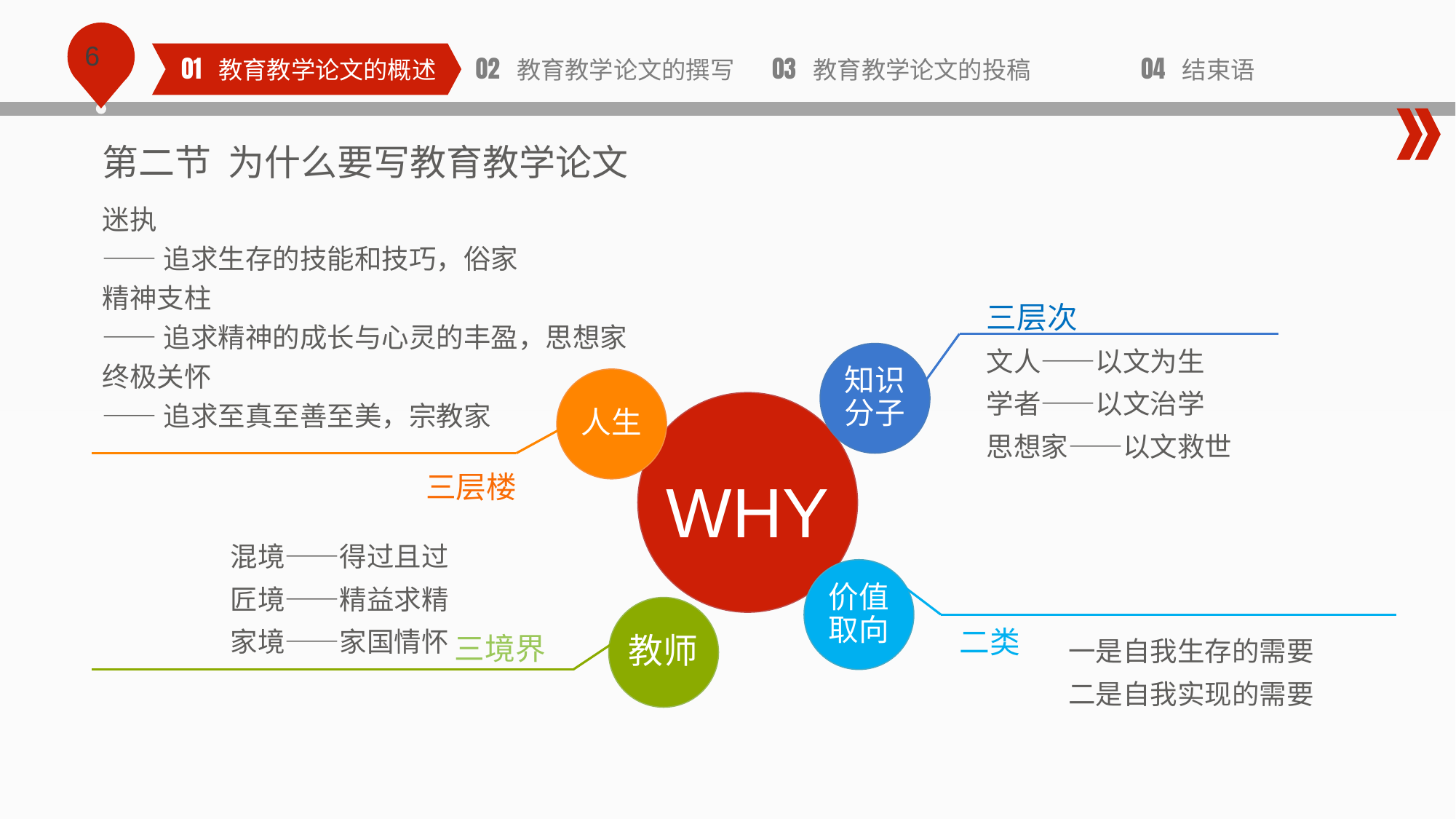

01  教育教学论文的概述
02  教育教学论文的撰写
03  教育教学论文的投稿
04  结束语
第二节  为什么要写教育教学论文
迷执
——追求生存的技能和技巧，俗家
精神支柱
——追求精神的成长与心灵的丰盈，思想家
终极关怀
——追求至真至善至美，宗教家
三层次
文人——以文为生
学者——以文治学
思想家——以文救世

知识分子

人生

WHY

价值取向

教师

三层楼
混境——得过且过
匠境——精益求精
家境——家国情怀

三境界
	一是自我生存的需要
	二是自我实现的需要
二类